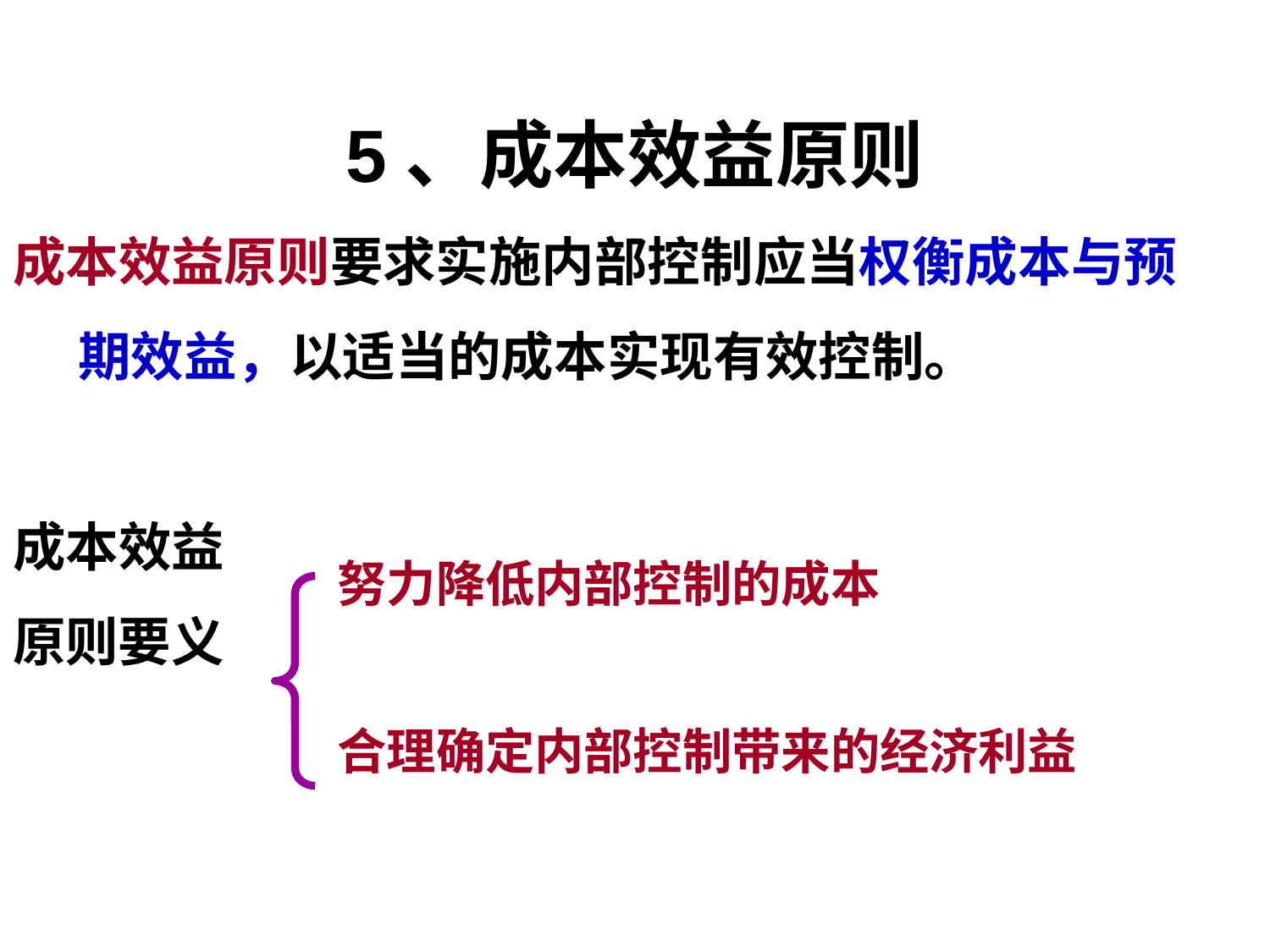

5、成本效益原则
成本效益原则要求实施内部控制应当权衡成本与预期效益，以适当的成本实现有效控制。

成本效益
原则要义

努力降低内部控制的成本

合理确定内部控制带来的经济利益